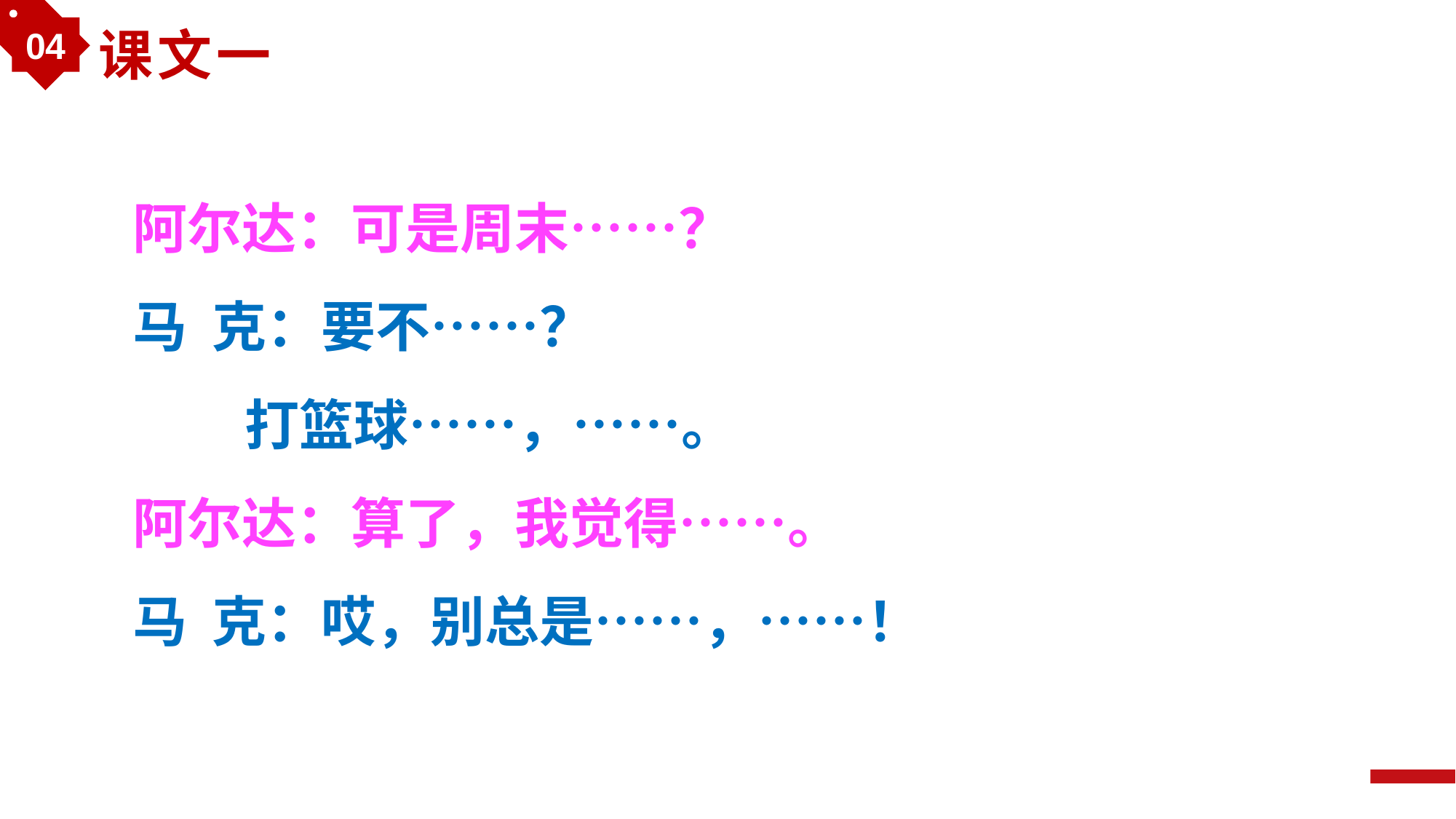

04
课文一
阿尔达：可是周末……？
马  克：要不……？
        打篮球……，……。
阿尔达：算了，我觉得……。
马  克：哎，别总是……，……！